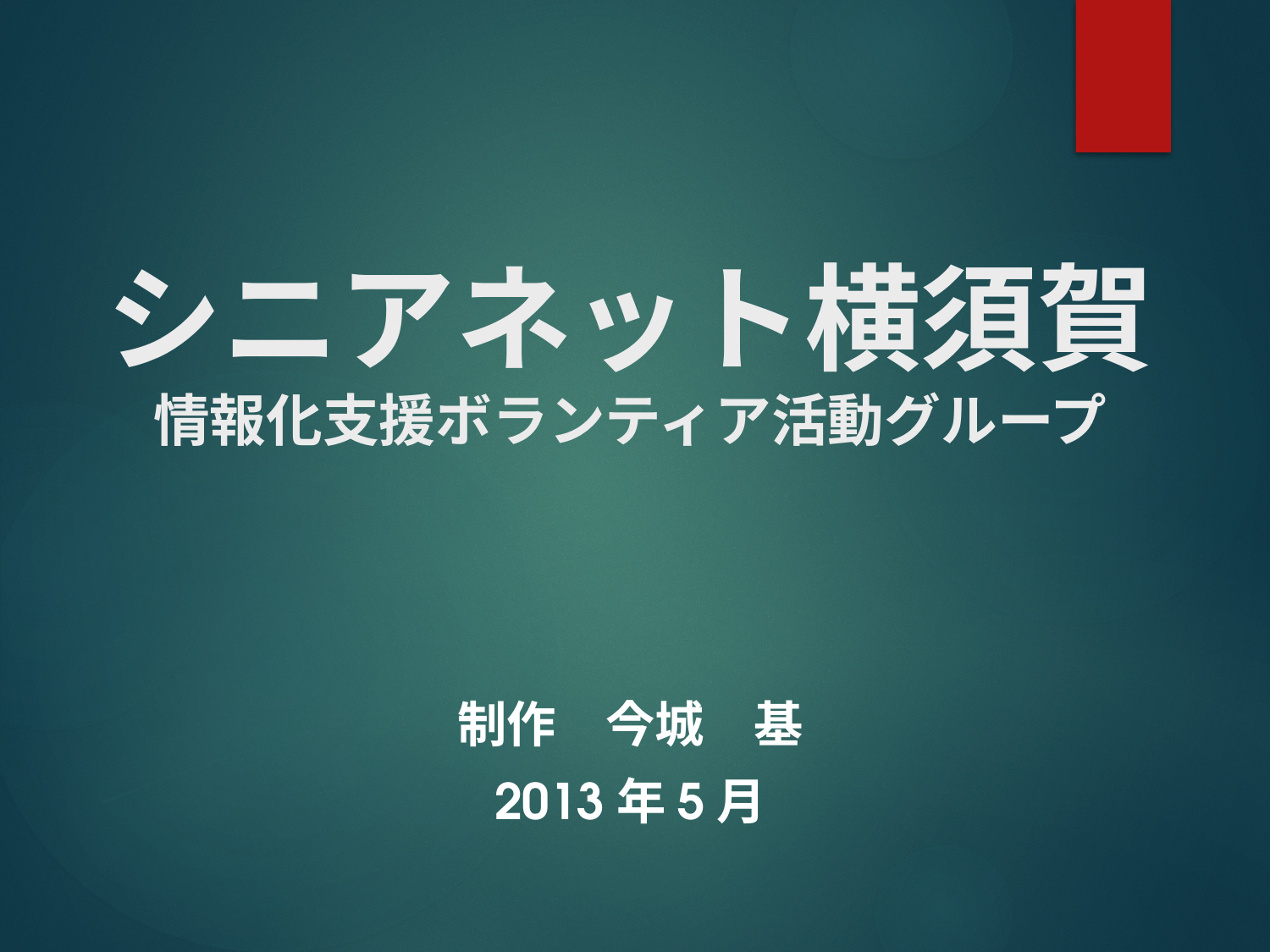

# シニアネット横須賀 情報化支援ボランティア活動グループ
制作　今城　基
2013年5月